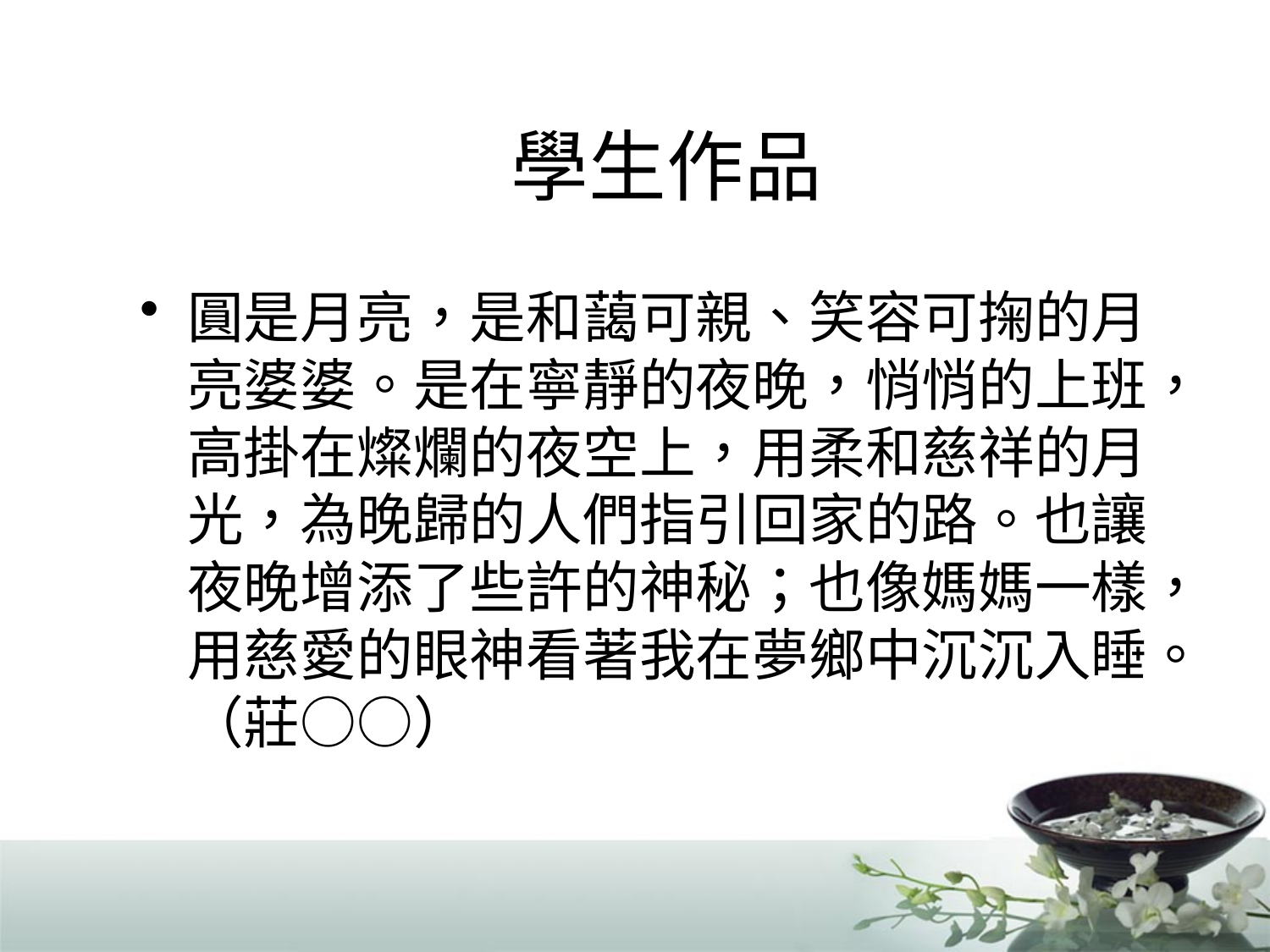

# 學生作品
圓是月亮，是和藹可親、笑容可掬的月亮婆婆。是在寧靜的夜晚，悄悄的上班，高掛在燦爛的夜空上，用柔和慈祥的月光，為晚歸的人們指引回家的路。也讓夜晚增添了些許的神秘；也像媽媽一樣，用慈愛的眼神看著我在夢鄉中沉沉入睡。（莊○○）